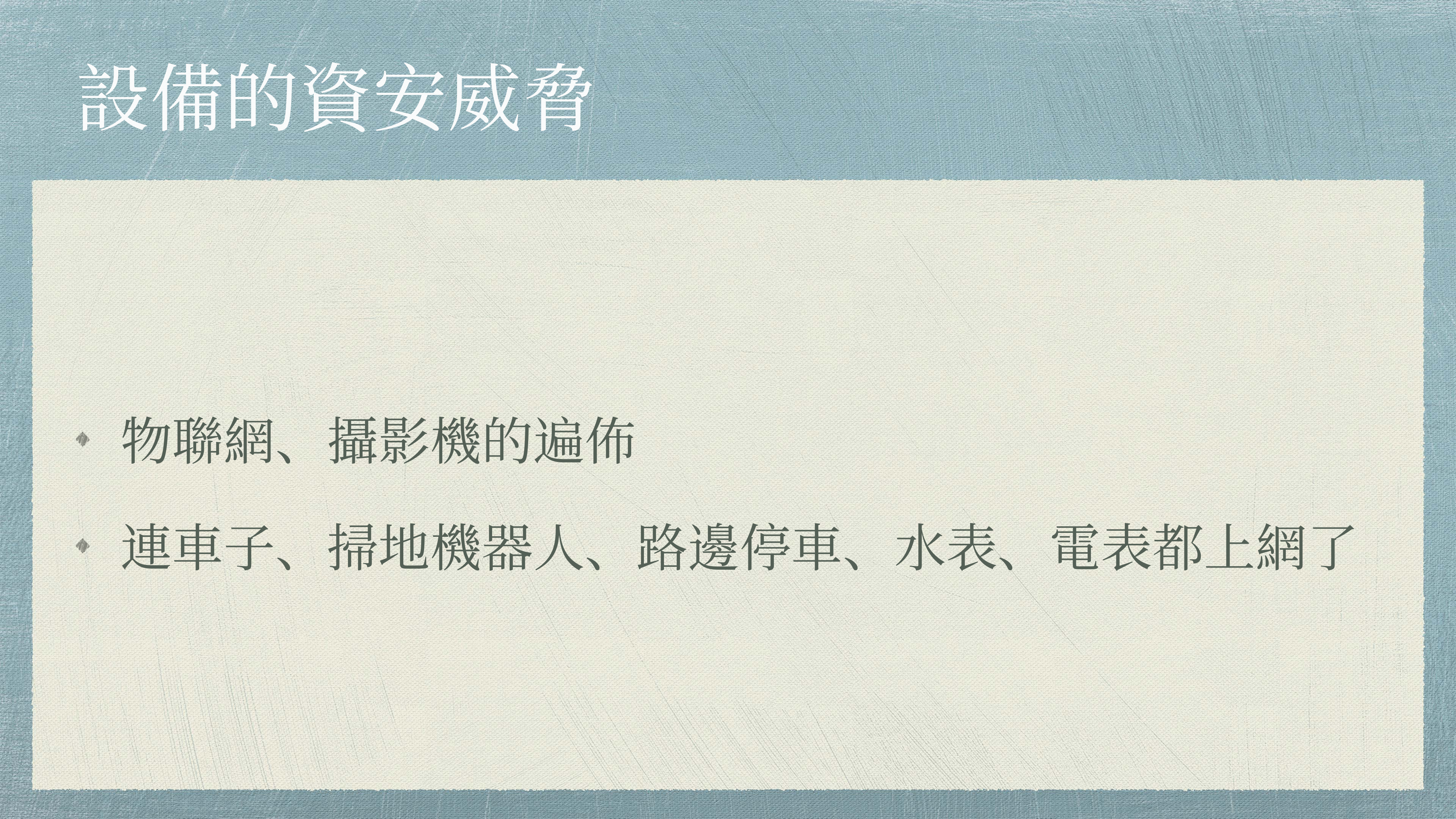

# 設備的資安威脅
物聯網、攝影機的遍佈
連車子、掃地機器人、路邊停車、水表、電表都上網了